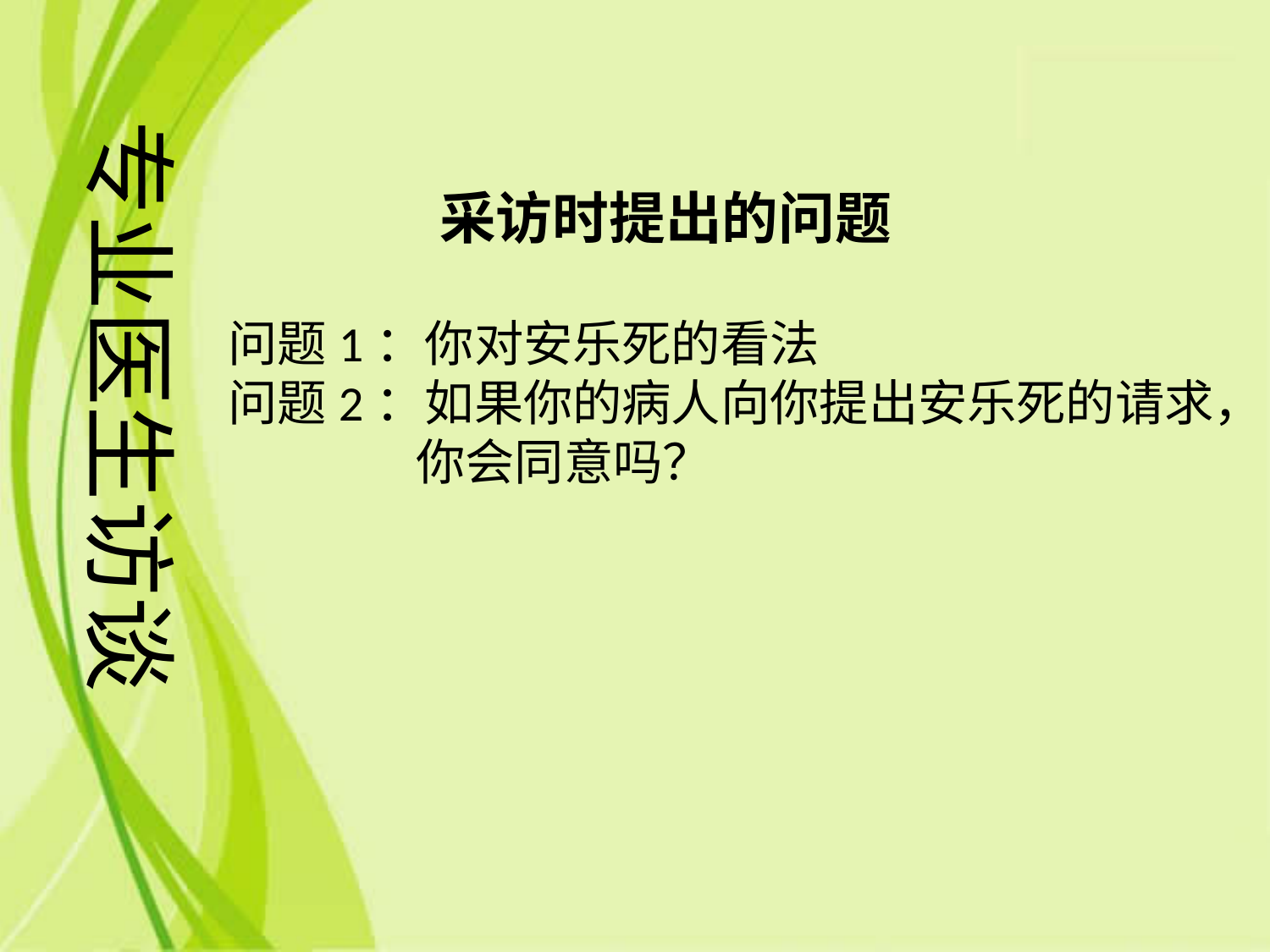

专业医生访谈
采访时提出的问题
问题1：你对安乐死的看法
问题2：如果你的病人向你提出安乐死的请求，
                你会同意吗？